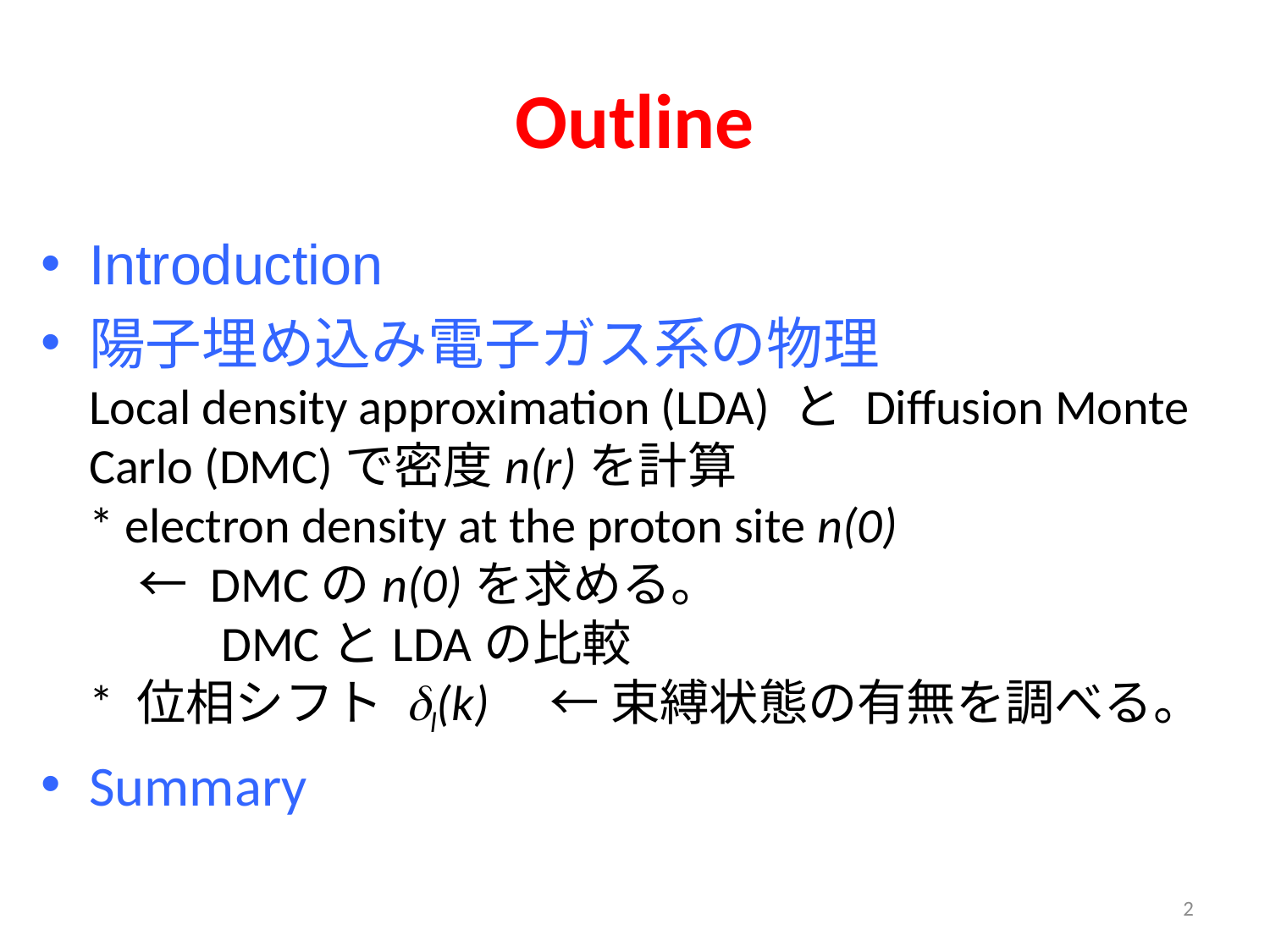

# Outline
Introduction
陽子埋め込み電子ガス系の物理
Local density approximation (LDA) と Diffusion Monte Carlo (DMC)で密度n(r)を計算
* electron density at the proton site n(0)
　← DMCのn(0)を求める。
　　  DMCとLDAの比較
* 位相シフト δl(k)　← 束縛状態の有無を調べる。
Summary

2